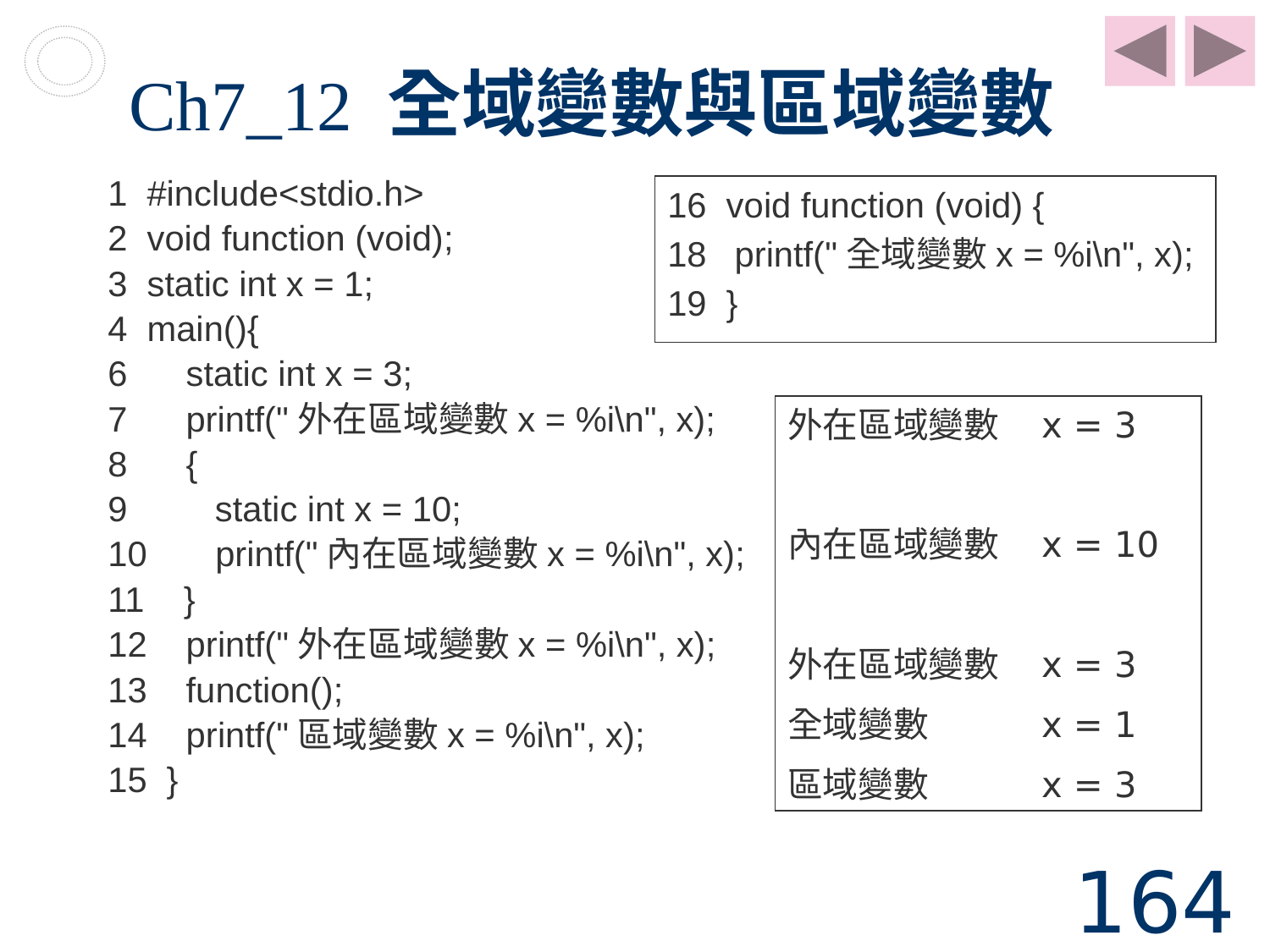

# Ch7_12 全域變數與區域變數
1  #include<stdio.h>
2  void function (void);
3  static int x = 1;
4  main(){
6      static int x = 3;
7      printf("外在區域變數x = %i\n", x);
8      {
9         static int x = 10;
10       printf("內在區域變數x = %i\n", x);
11    }
12    printf("外在區域變數x = %i\n", x);
13    function();
14    printf("區域變數x = %i\n", x);
15  }
16  void function (void) {
18	  printf("全域變數x = %i\n", x);
19  }
外在區域變數	x = 3

內在區域變數	x = 10

外在區域變數	x = 3
全域變數	x = 1
區域變數	x = 3
164